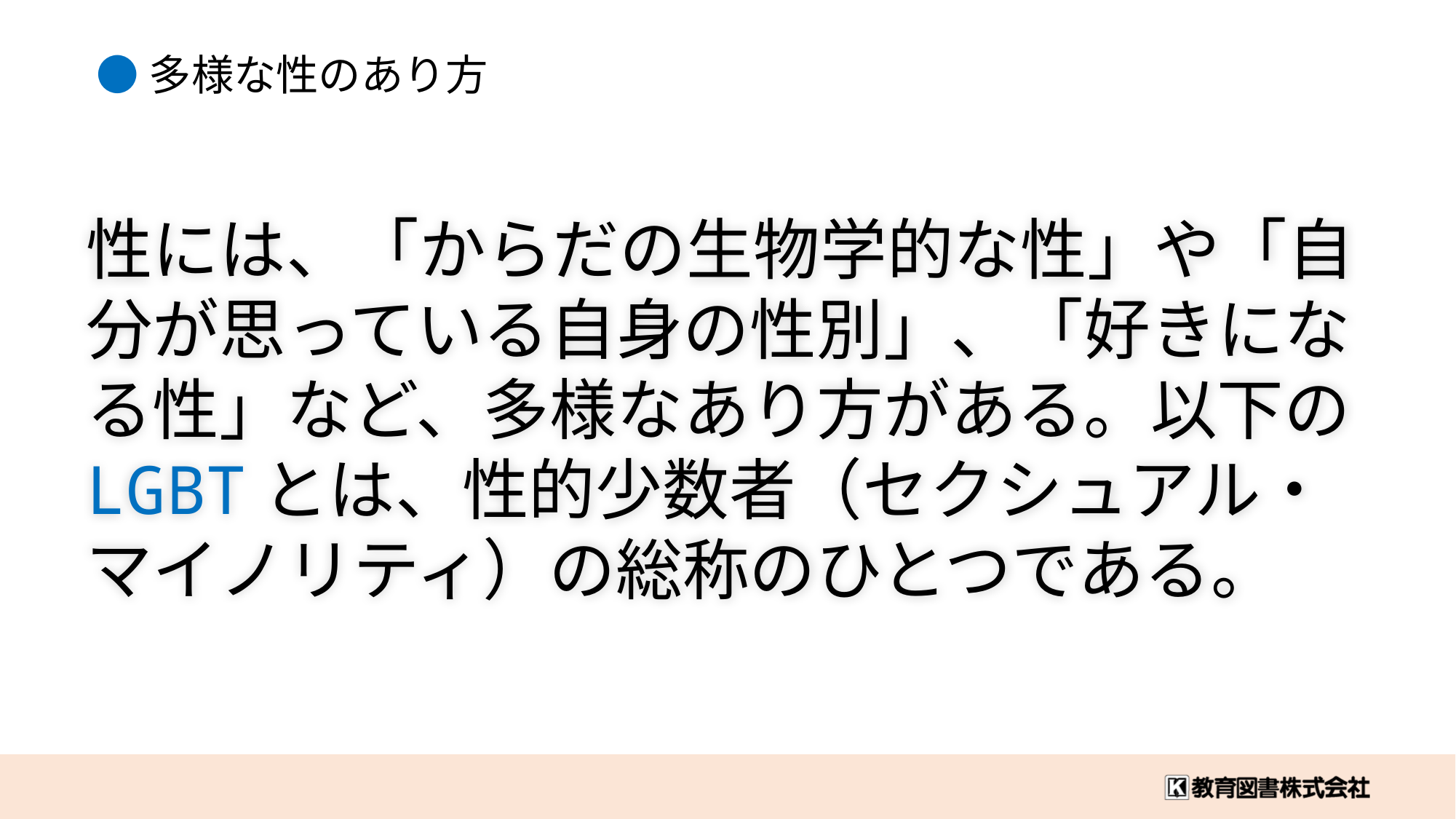

●多様な性のあり方
性には、「からだの生物学的な性」や「自分が思っている自身の性別」、「好きになる性」など、多様なあり方がある。以下のLGBTとは、性的少数者（セクシュアル・マイノリティ）の総称のひとつである。